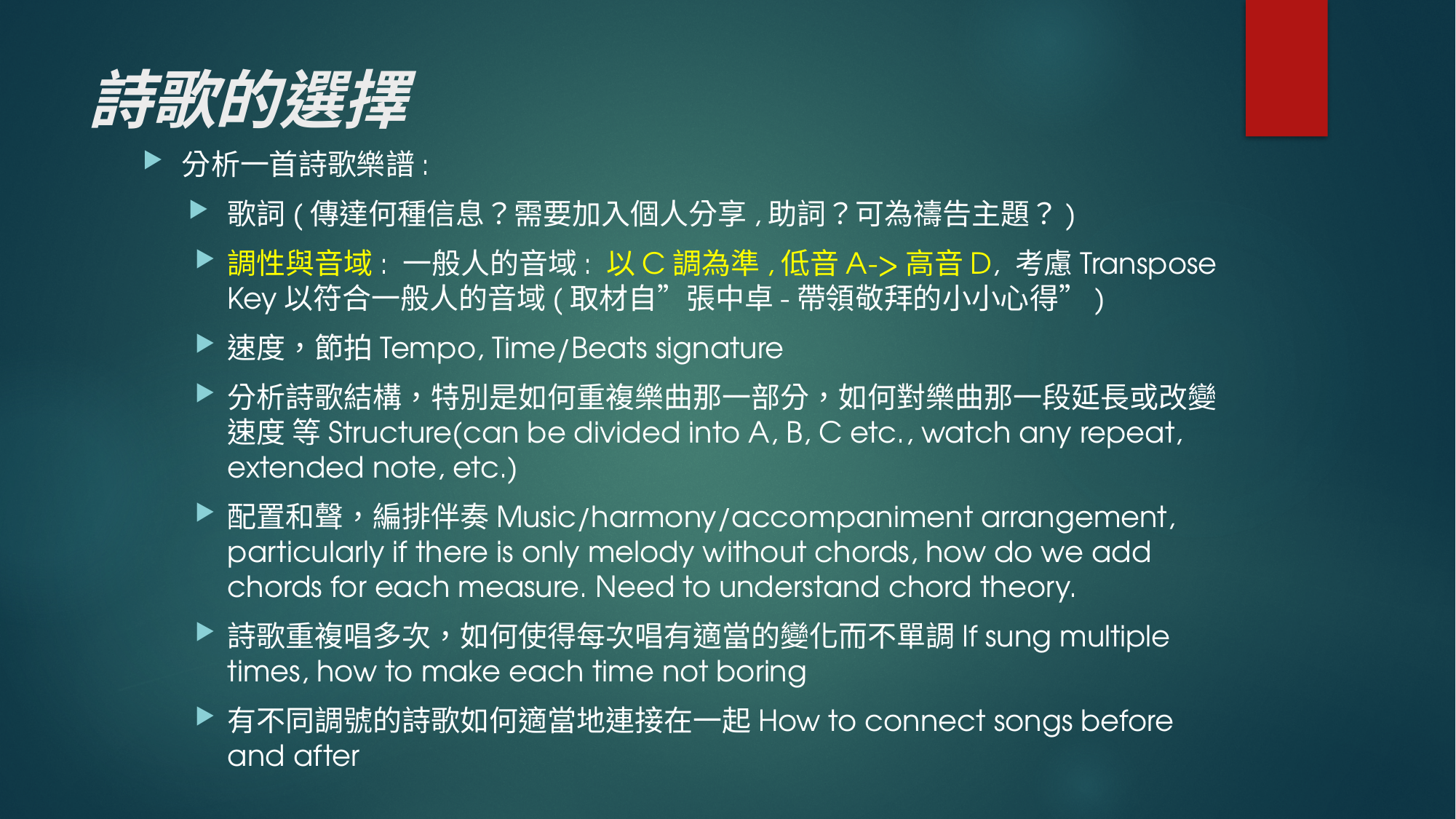

# 詩歌的選擇
分析一首詩歌樂譜:
歌詞(傳達何種信息？需要加入個人分享,助詞？可為禱告主題？)
調性與音域: 一般人的音域: 以C調為準,低音A->高音D, 考慮Transpose Key以符合一般人的音域(取材自”張中卓-帶領敬拜的小小心得”)
速度，節拍Tempo, Time/Beats signature
分析詩歌結構，特別是如何重複樂曲那一部分，如何對樂曲那一段延長或改變速度 等Structure(can be divided into A, B, C etc., watch any repeat, extended note, etc.)
配置和聲，編排伴奏Music/harmony/accompaniment arrangement, particularly if there is only melody without chords, how do we add chords for each measure. Need to understand chord theory.
詩歌重複唱多次，如何使得每次唱有適當的變化而不單調If sung multiple times, how to make each time not boring
有不同調號的詩歌如何適當地連接在一起How to connect songs before and after